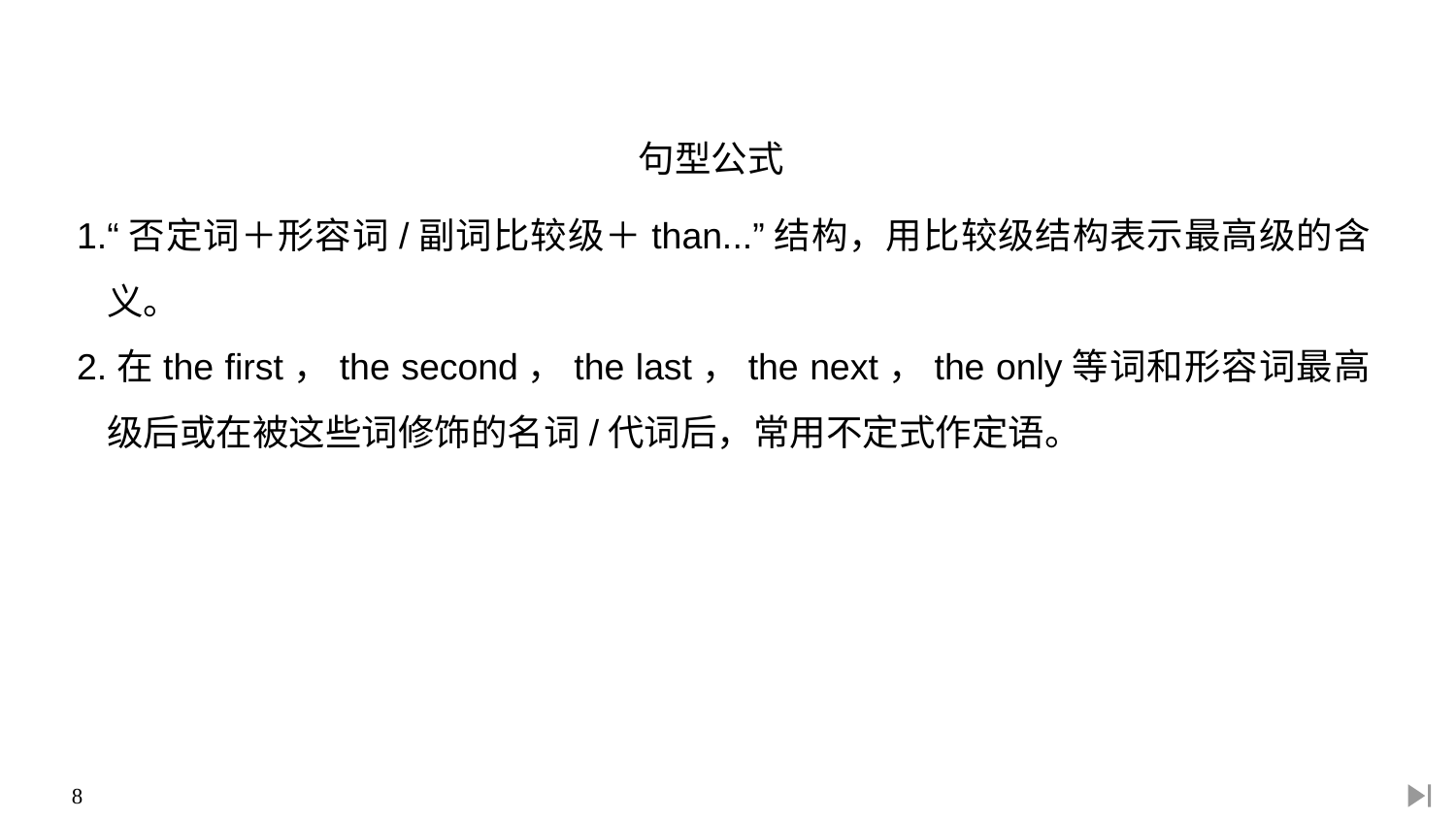

句型公式
1.“否定词＋形容词/副词比较级＋than...”结构，用比较级结构表示最高级的含义。
2.在the first，the second，the last，the next，the only等词和形容词最高级后或在被这些词修饰的名词/代词后，常用不定式作定语。